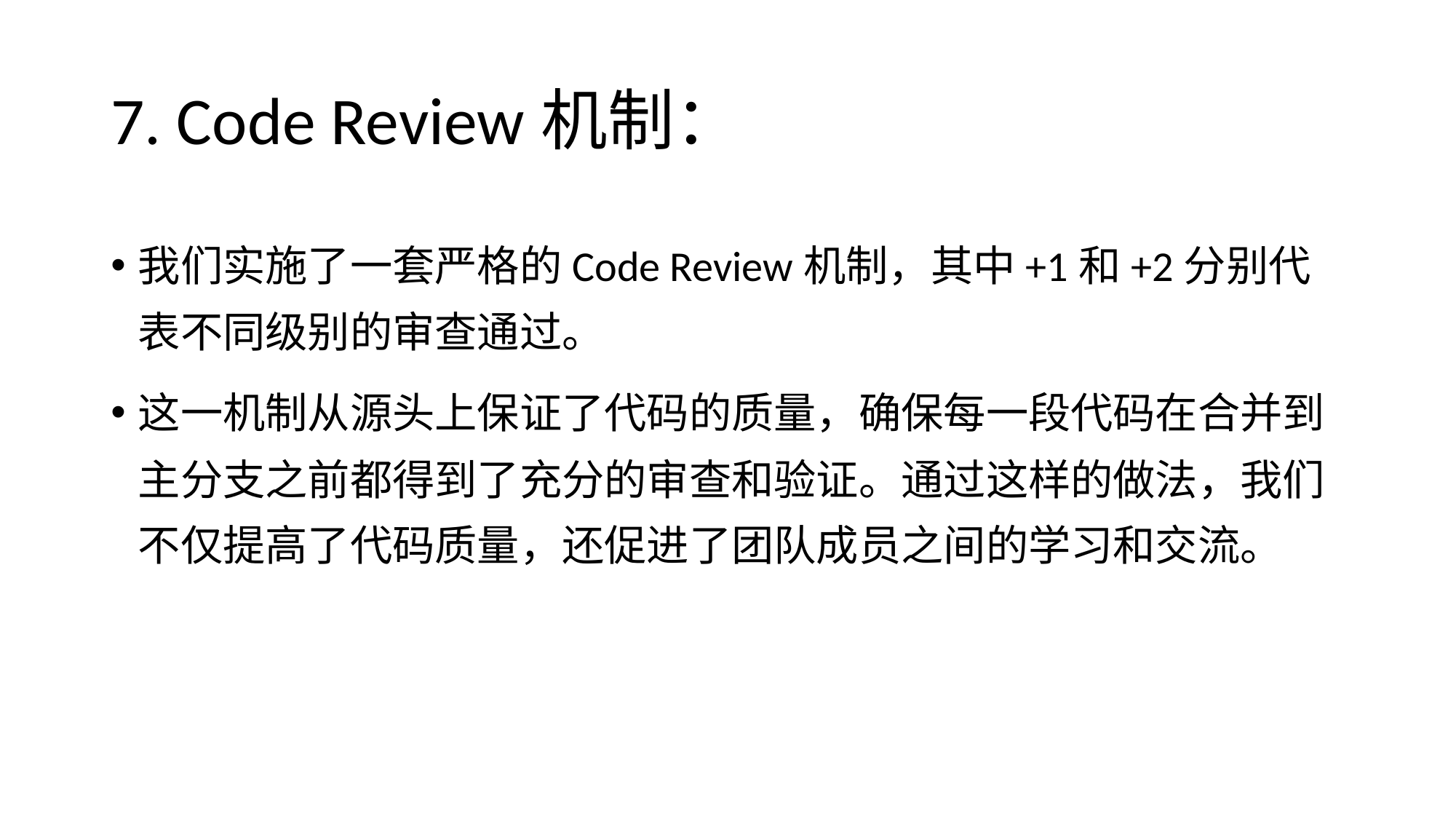

# 7. Code Review机制：
我们实施了一套严格的Code Review机制，其中+1和+2分别代表不同级别的审查通过。
这一机制从源头上保证了代码的质量，确保每一段代码在合并到主分支之前都得到了充分的审查和验证。通过这样的做法，我们不仅提高了代码质量，还促进了团队成员之间的学习和交流。